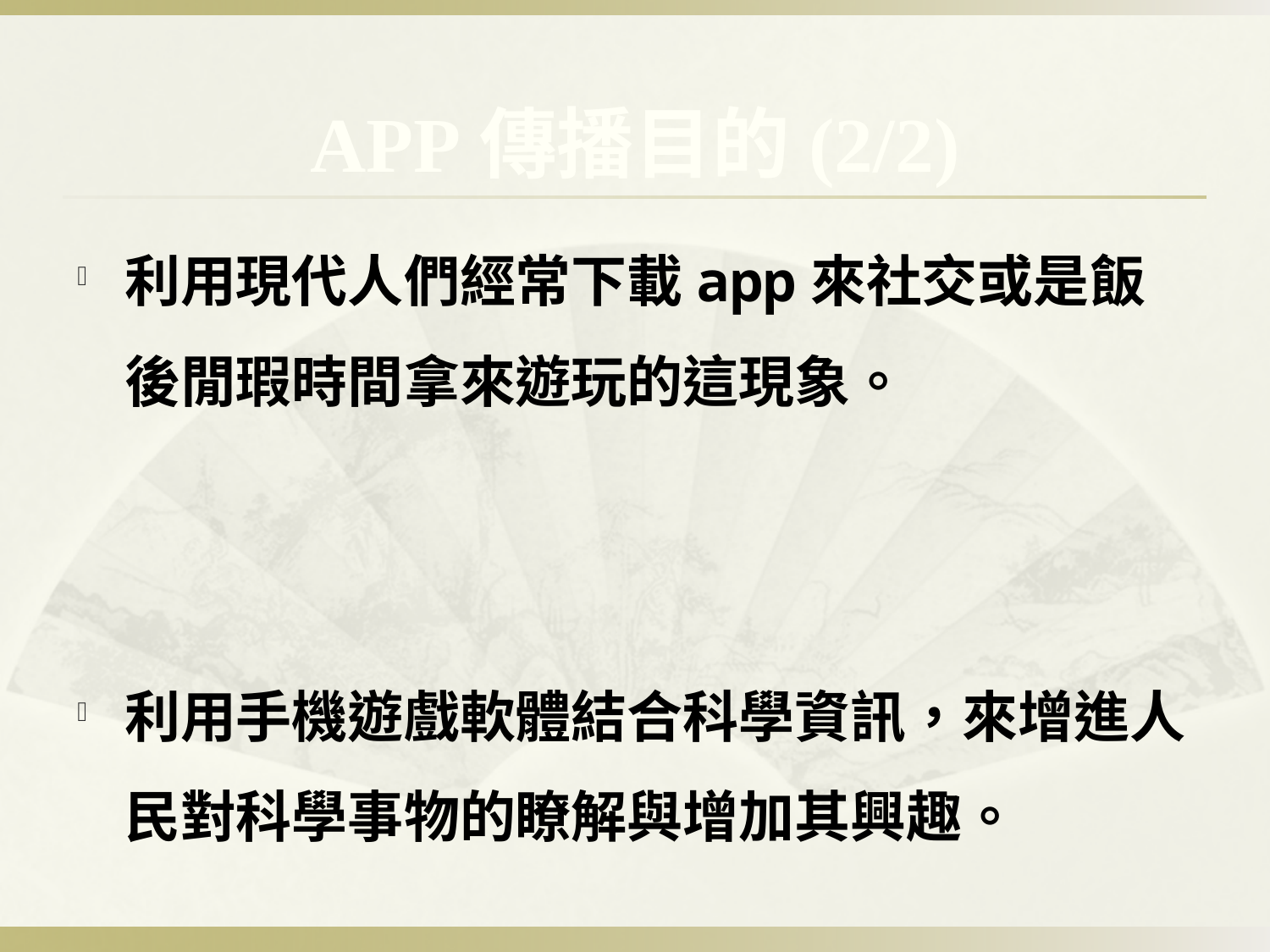

# APP傳播目的(2/2)
利用現代人們經常下載app來社交或是飯後閒瑕時間拿來遊玩的這現象。

利用手機遊戲軟體結合科學資訊，來增進人民對科學事物的瞭解與增加其興趣。